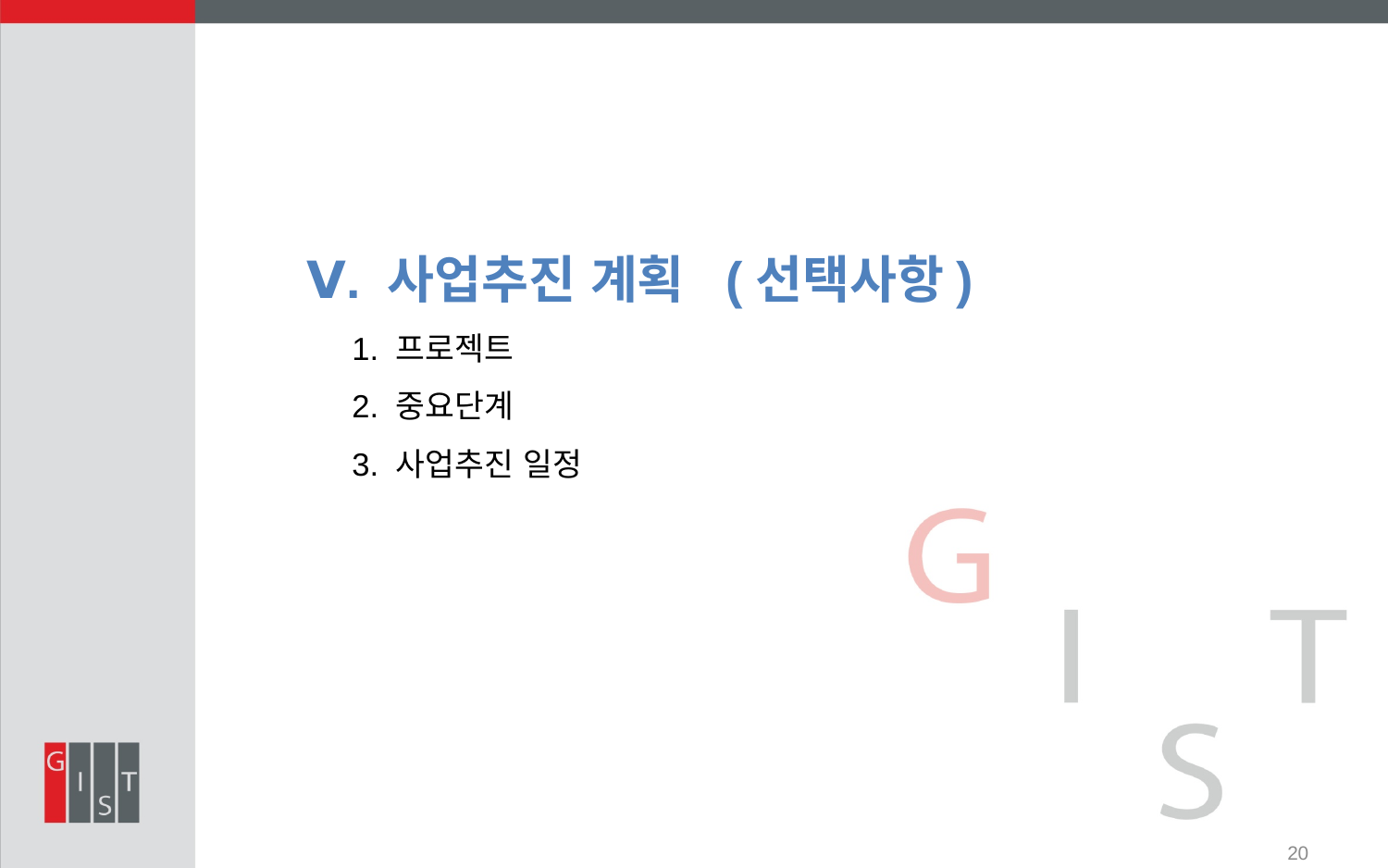

Ⅴ. 사업추진 계획  (선택사항)
     1. 프로젝트
     2. 중요단계
     3. 사업추진 일정

20